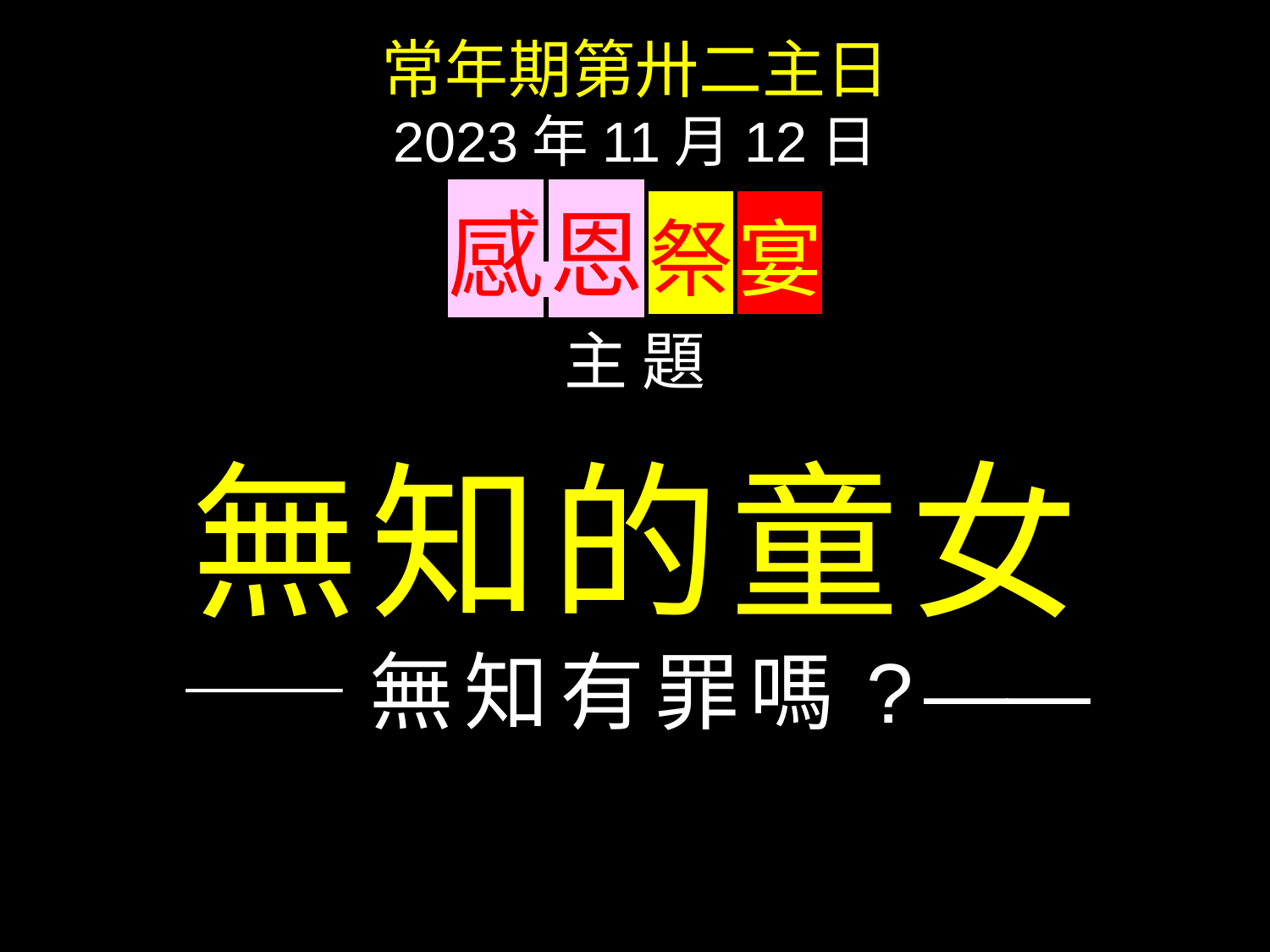

常年期第卅二主日
2023年11月12日
感 恩 祭 宴

主 題

無知的童女
——無知有罪嗎?——